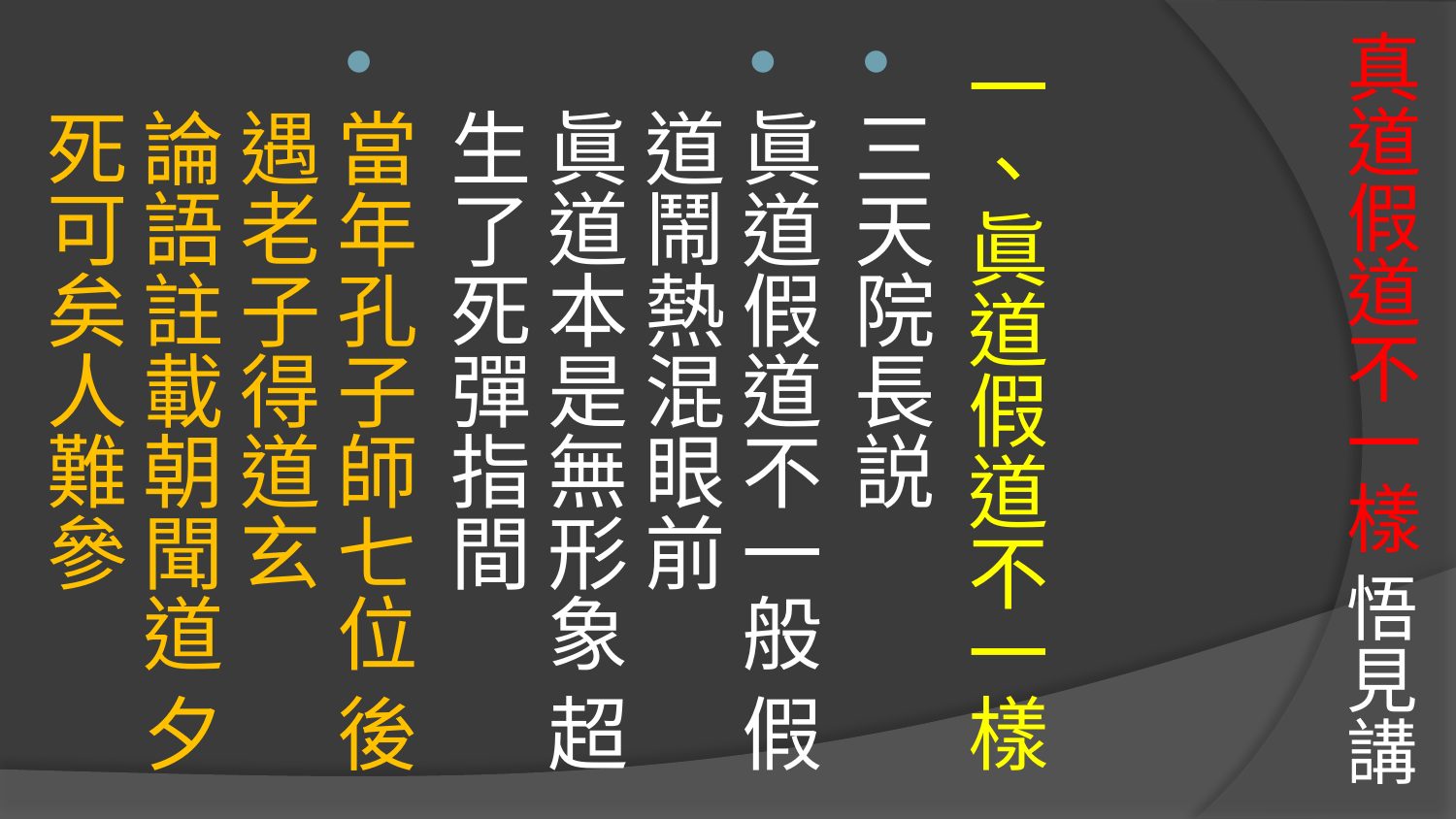

# 真道假道不一樣 悟見講
一、眞道假道不一樣
三天院長説
眞道假道不一般 假道鬧熱混眼前
眞道本是無形象 超生了死彈指間
當年孔子師七位 後遇老子得道玄
論語註載朝聞道 夕死可矣人難參